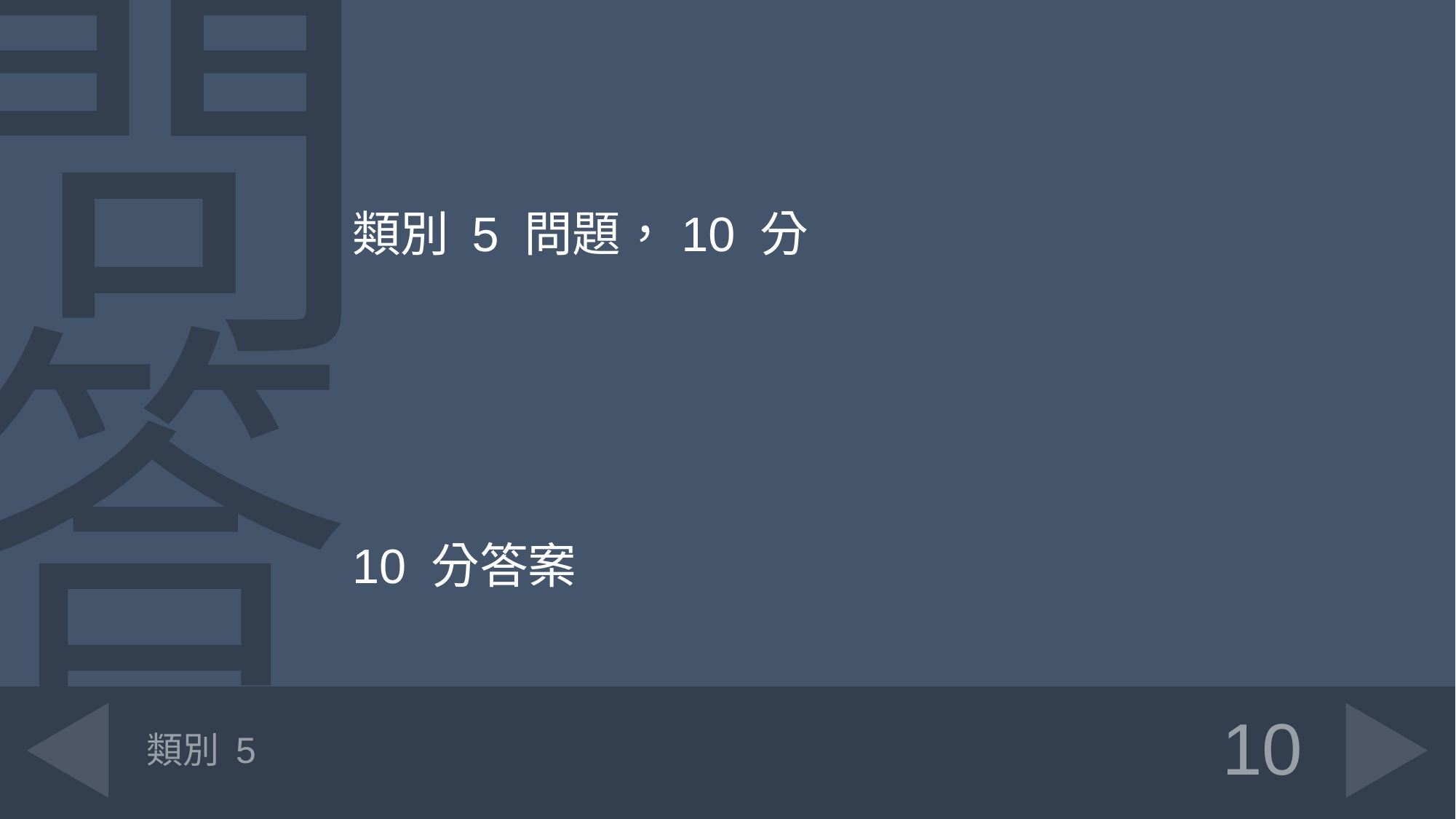

類別 5 問題，10 分
10 分答案
# 類別 5
10